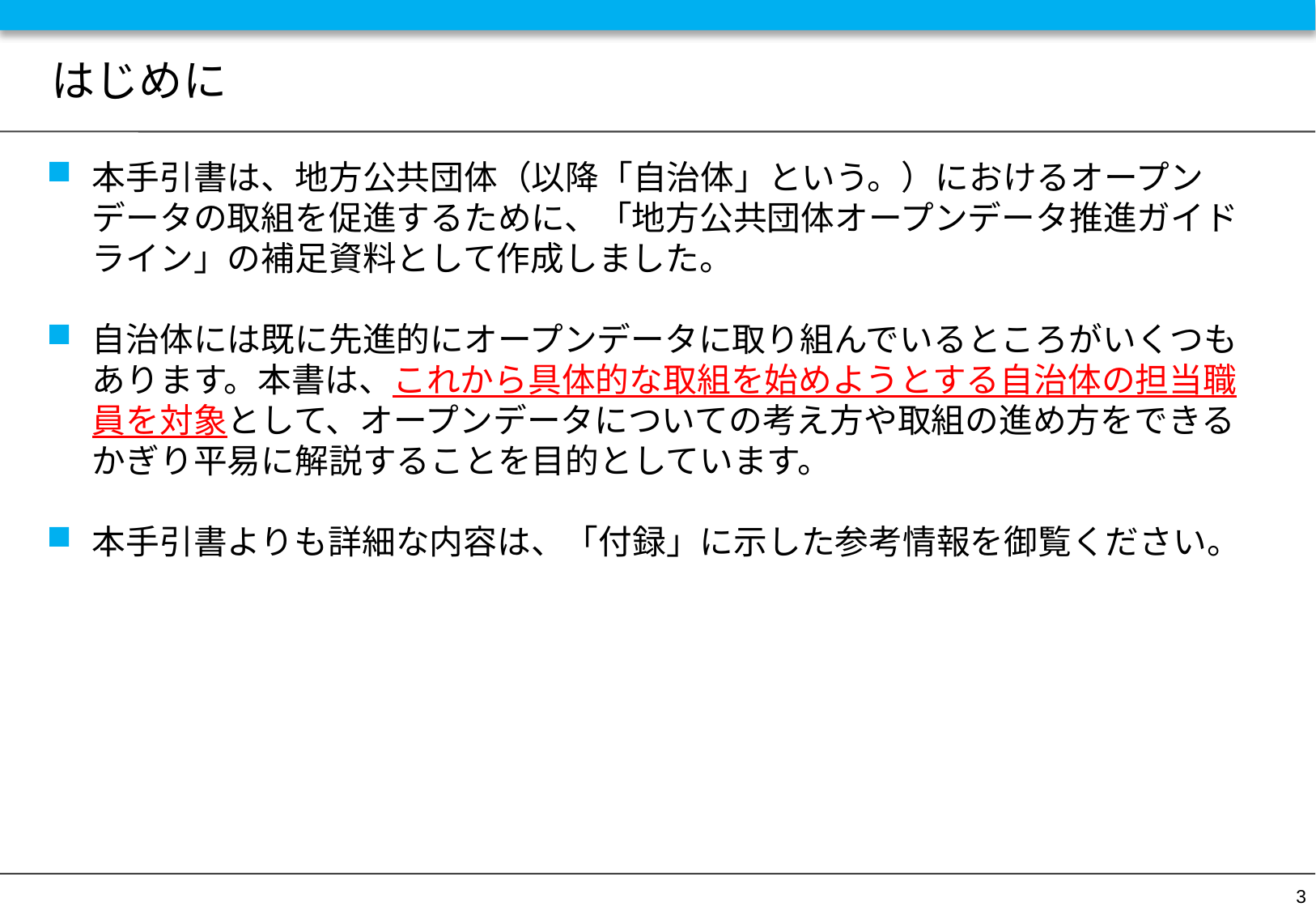

# はじめに
本手引書は、地方公共団体（以降「自治体」という。）におけるオープンデータの取組を促進するために、「地方公共団体オープンデータ推進ガイドライン」の補足資料として作成しました。
自治体には既に先進的にオープンデータに取り組んでいるところがいくつもあります。本書は、これから具体的な取組を始めようとする自治体の担当職員を対象として、オープンデータについての考え方や取組の進め方をできるかぎり平易に解説することを目的としています。
本手引書よりも詳細な内容は、「付録」に示した参考情報を御覧ください。

3